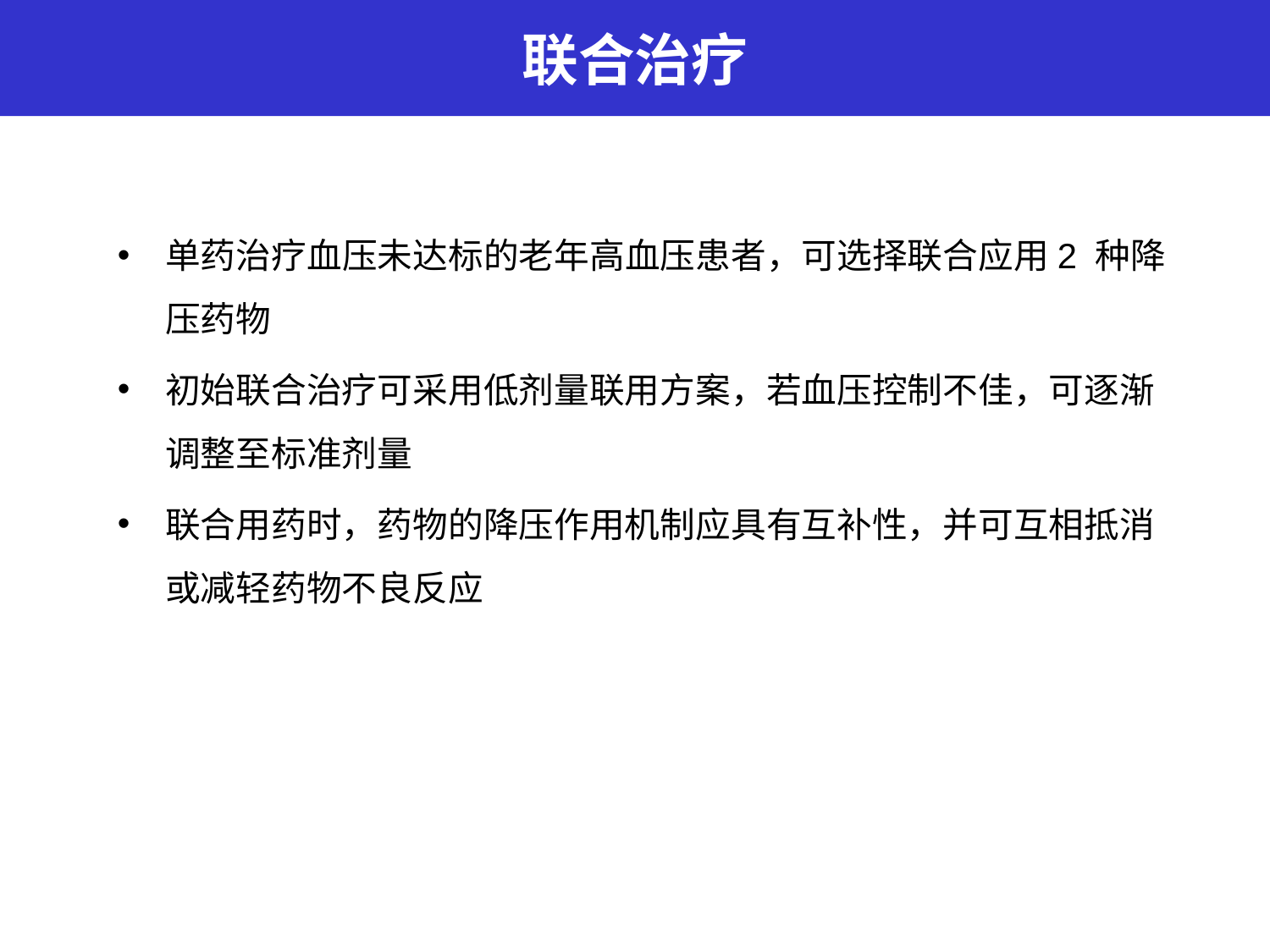

联合治疗
单药治疗血压未达标的老年高血压患者，可选择联合应用2 种降压药物
初始联合治疗可采用低剂量联用方案，若血压控制不佳，可逐渐调整至标准剂量
联合用药时，药物的降压作用机制应具有互补性，并可互相抵消或减轻药物不良反应